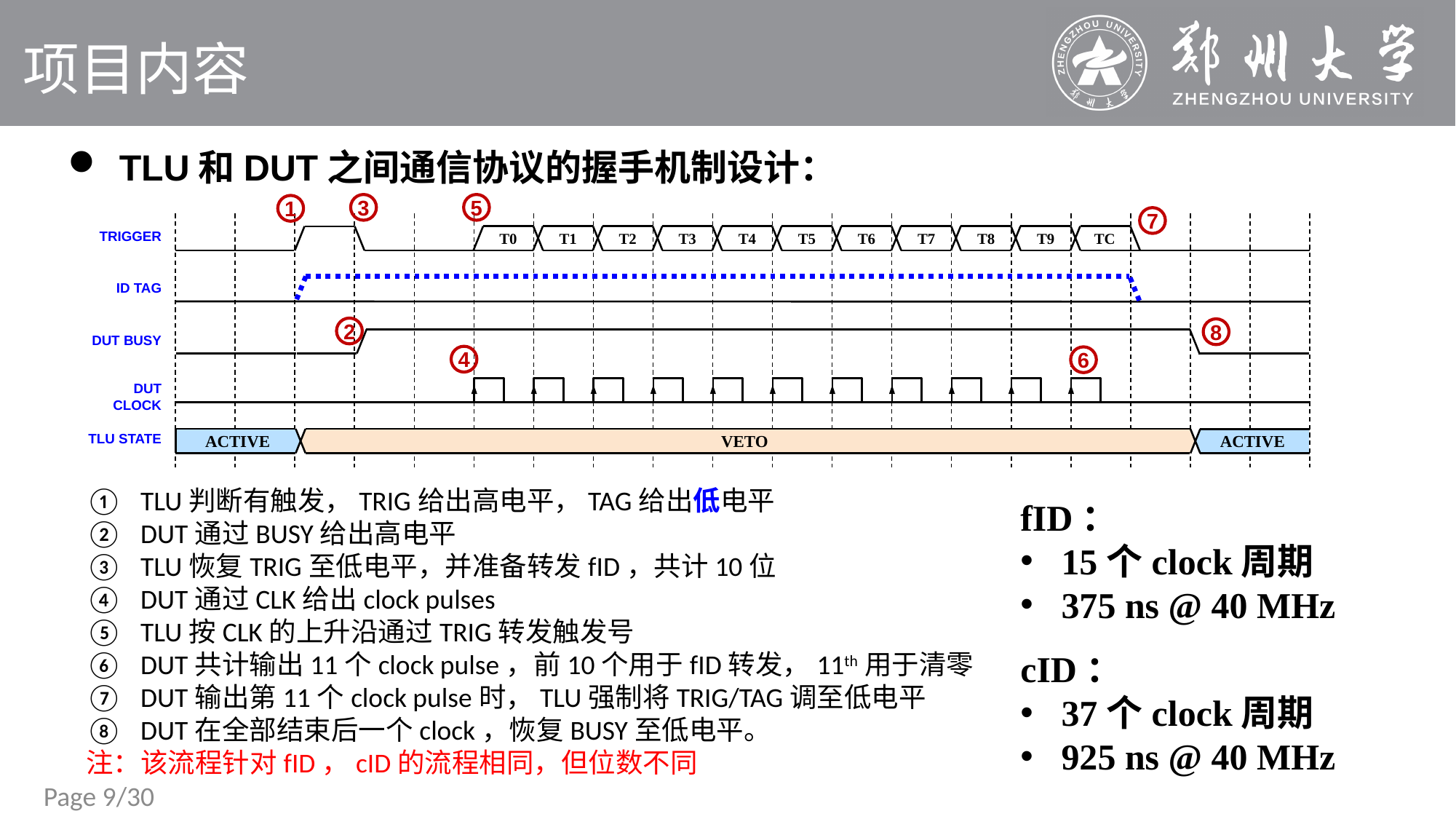

项目内容
 TLU和DUT之间通信协议的握手机制设计：
3
5
1
7
TRIGGER
T0
T1
T2
T3
T4
T5
T6
T7
T8
T9
TC
ID TAG
DUT BUSY
DUT CLOCK
TLU STATE
ACTIVE
VETO
ACTIVE

2
8
4
6
TLU判断有触发，TRIG给出高电平，TAG给出低电平
DUT通过BUSY给出高电平
TLU恢复TRIG至低电平，并准备转发fID，共计10位
DUT通过CLK给出clock pulses
TLU按CLK的上升沿通过TRIG转发触发号
DUT共计输出11个clock pulse，前10个用于fID转发，11th用于清零
DUT输出第11个clock pulse时，TLU强制将TRIG/TAG调至低电平
DUT在全部结束后一个clock，恢复BUSY至低电平。
注：该流程针对fID，cID的流程相同，但位数不同
fID：
15个clock周期
375 ns @ 40 MHz
cID：
37个clock周期
925 ns @ 40 MHz